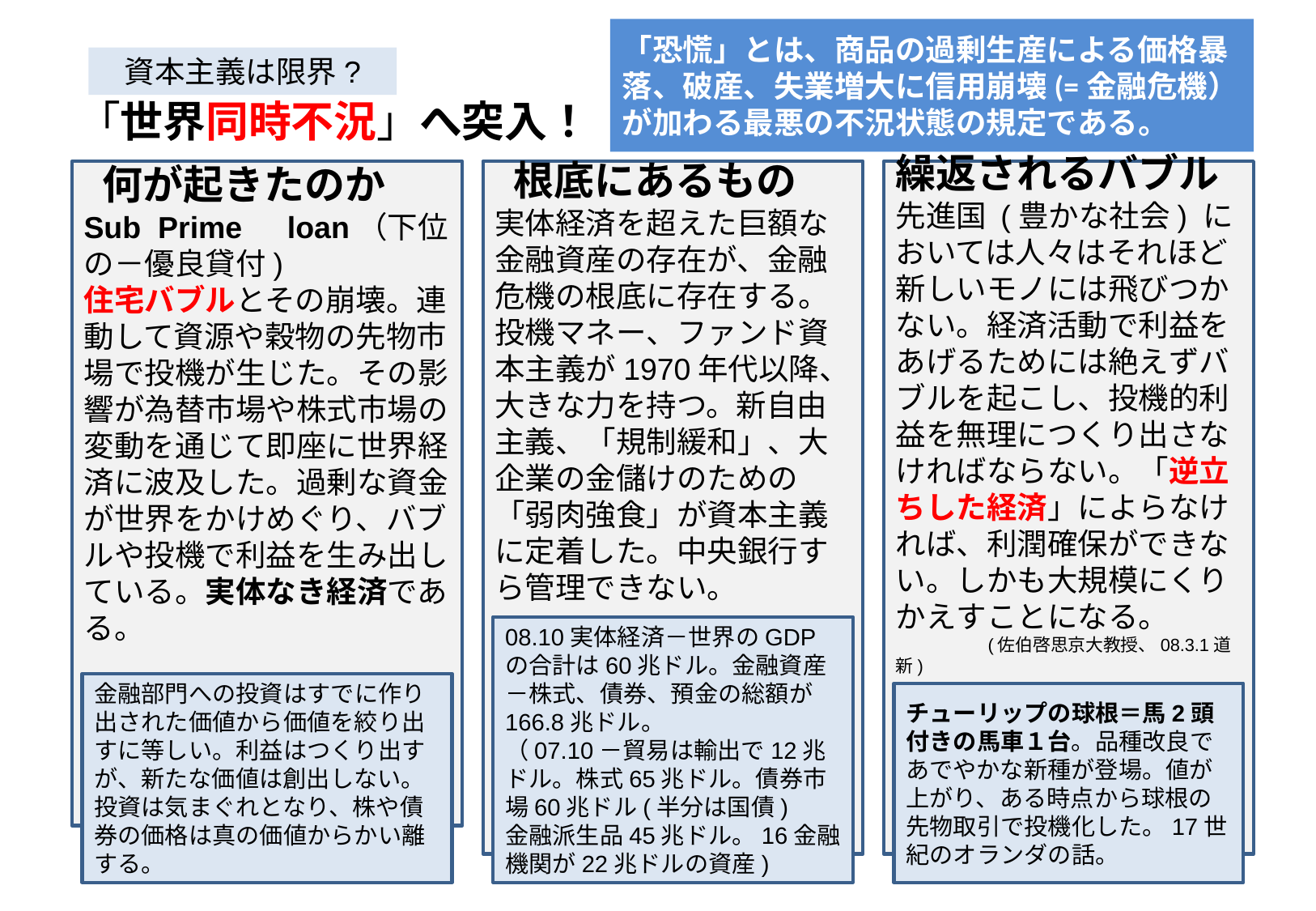

「恐慌」とは、商品の過剰生産による価格暴落、破産、失業増大に信用崩壊(=金融危機）が加わる最悪の不況状態の規定である。

# 「世界同時不況」へ突入！
資本主義は限界?

 何が起きたのか
Sub  Prime　loan（下位の－優良貸付)
住宅バブルとその崩壊。連動して資源や穀物の先物市場で投機が生じた。その影響が為替市場や株式市場の変動を通じて即座に世界経済に波及した。過剰な資金が世界をかけめぐり、バブルや投機で利益を生み出している。実体なき経済である。

 根底にあるもの
実体経済を超えた巨額な金融資産の存在が、金融危機の根底に存在する。投機マネー、ファンド資本主義が1970年代以降、大きな力を持つ。新自由主義、「規制緩和」、大企業の金儲けのための「弱肉強食」が資本主義に定着した。中央銀行すら管理できない。

繰返されるバブル
先進国 (豊かな社会) においては人々はそれほど新しいモノには飛びつかない。経済活動で利益をあげるためには絶えずバブルを起こし、投機的利益を無理につくり出さなければならない。「逆立ちした経済」によらなければ、利潤確保ができない。しかも大規模にくりかえすことになる。
　　　　　(佐伯啓思京大教授、08.3.1道新)

08.10実体経済－世界のGDPの合計は60兆ドル。金融資産－株式、債券、預金の総額が166.8兆ドル。
（07.10－貿易は輸出で12兆ドル。株式65兆ドル。債券市場60兆ドル(半分は国債)　金融派生品45兆ドル。16金融機関が22兆ドルの資産)
金融部門への投資はすでに作り出された価値から価値を絞り出すに等しい。利益はつくり出すが、新たな価値は創出しない。投資は気まぐれとなり、株や債券の価格は真の価値からかい離する。
チューリップの球根＝馬2頭付きの馬車１台。品種改良であでやかな新種が登場。値が上がり、ある時点から球根の先物取引で投機化した。17世紀のオランダの話。